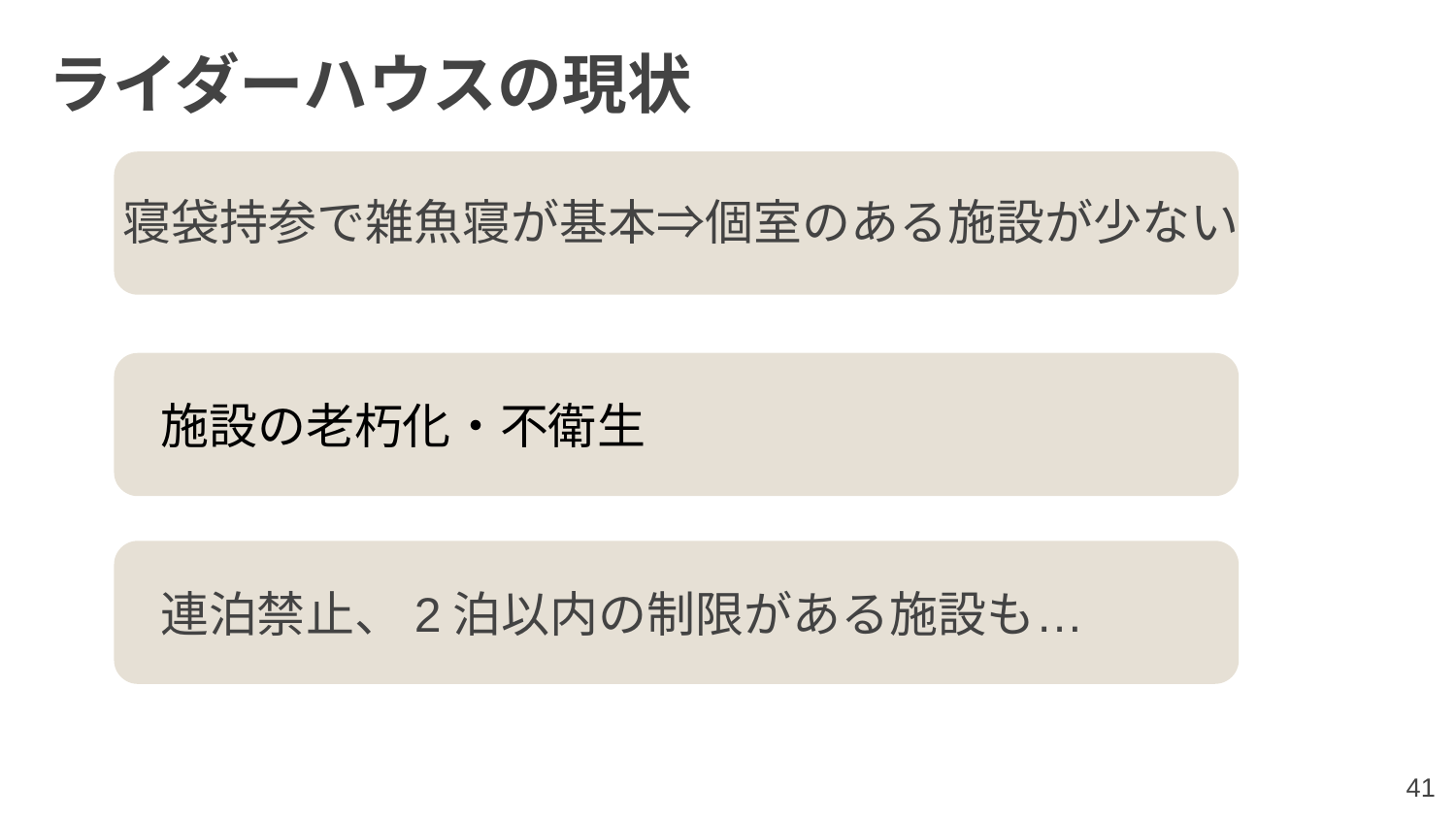

ライダーハウスの現状

寝袋持参で雑魚寝が基本⇒個室のある施設が少ない

施設の老朽化・不衛生

連泊禁止、2泊以内の制限がある施設も…
41